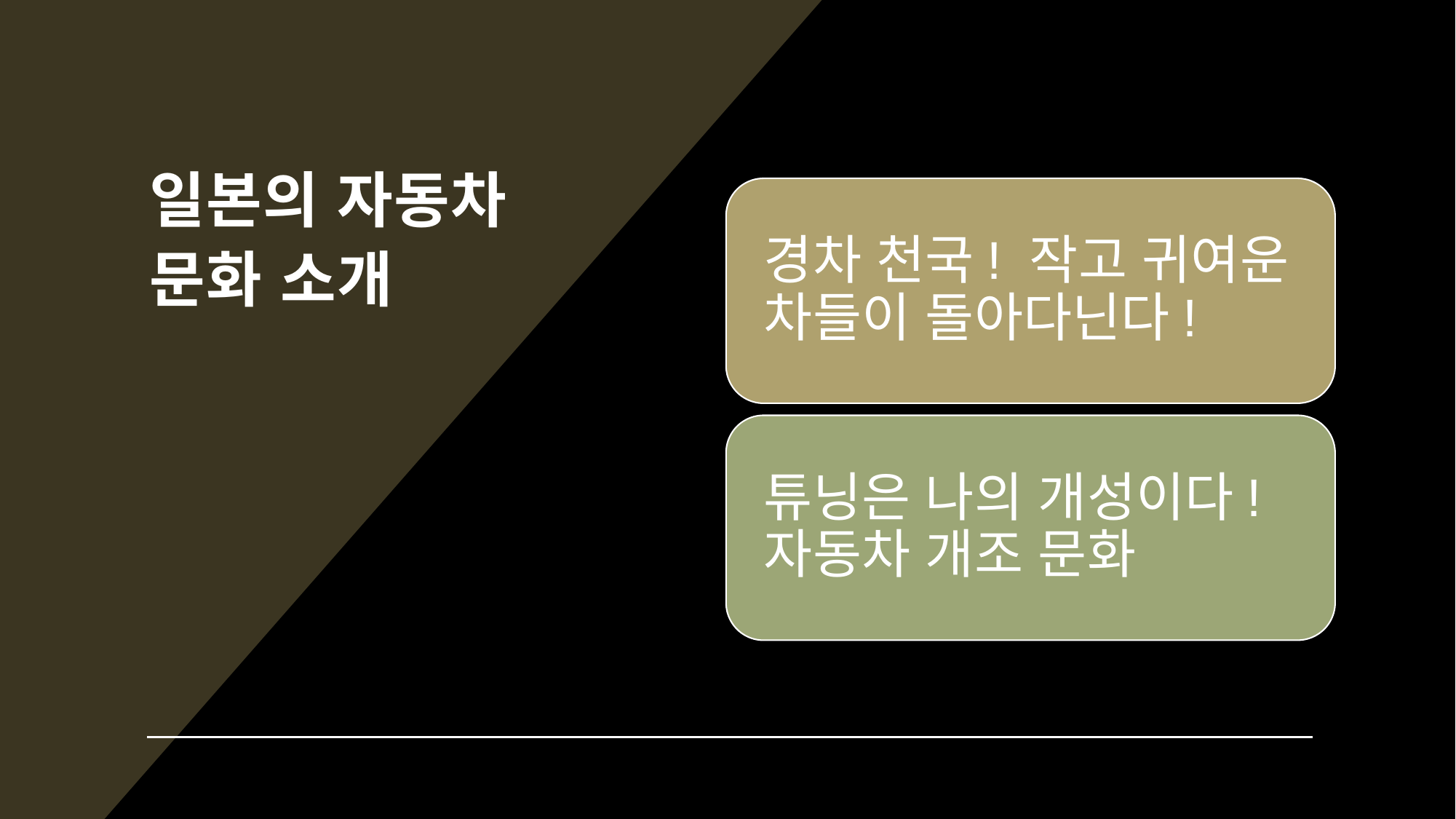

경차 천국! 작고 귀여운 차들이 돌아다닌다!
튜닝은 나의 개성이다! 자동차 개조 문화
# 일본의 자동차 문화 소개